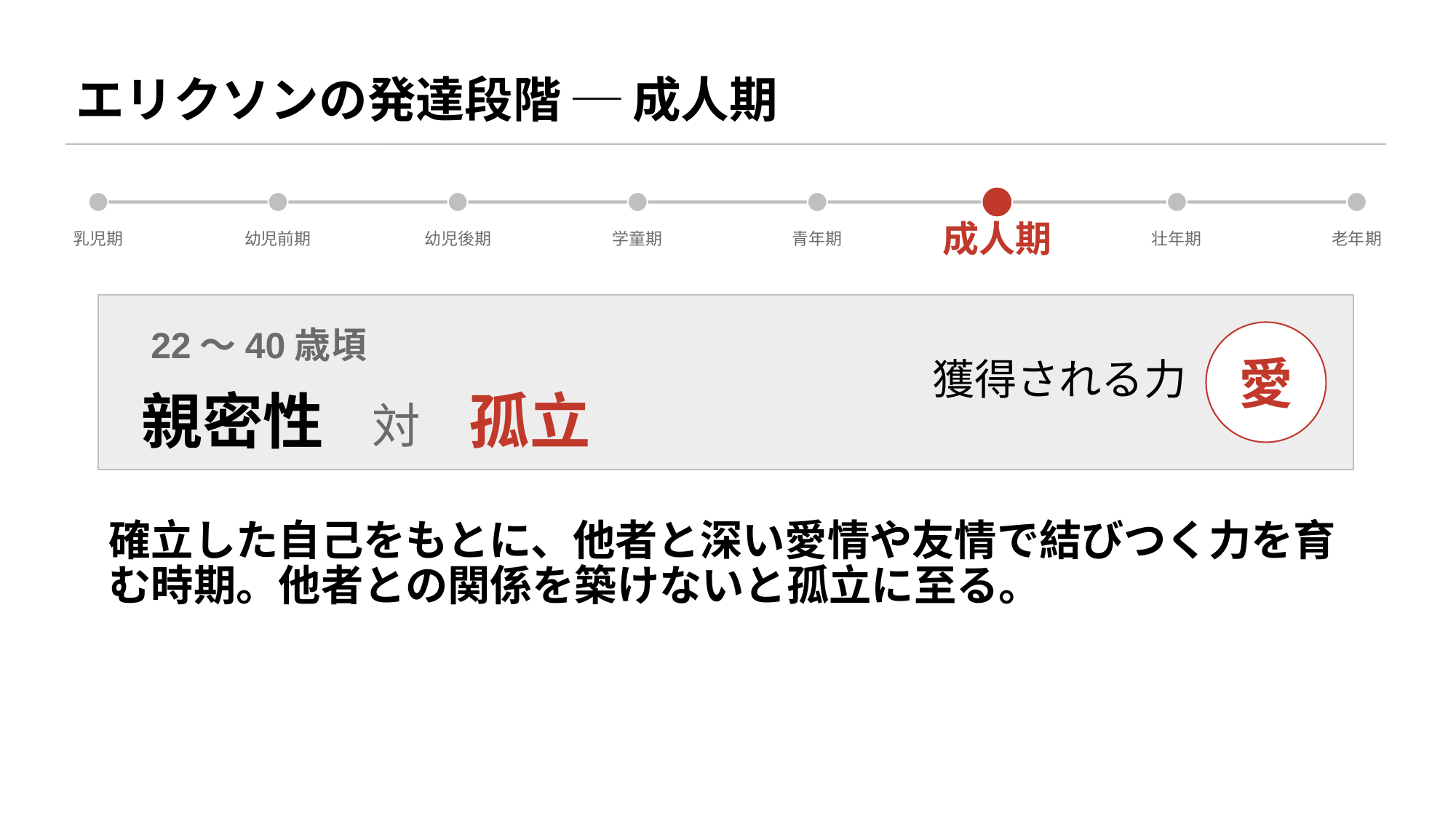

エリクソンの発達段階 ─ 成人期

乳児期
幼児前期
幼児後期
学童期
青年期
成人期
壮年期
老年期

22〜40歳頃

愛
獲得される力
親密性　対　孤立
確立した自己をもとに、他者と深い愛情や友情で結びつく力を育む時期。他者との関係を築けないと孤立に至る。